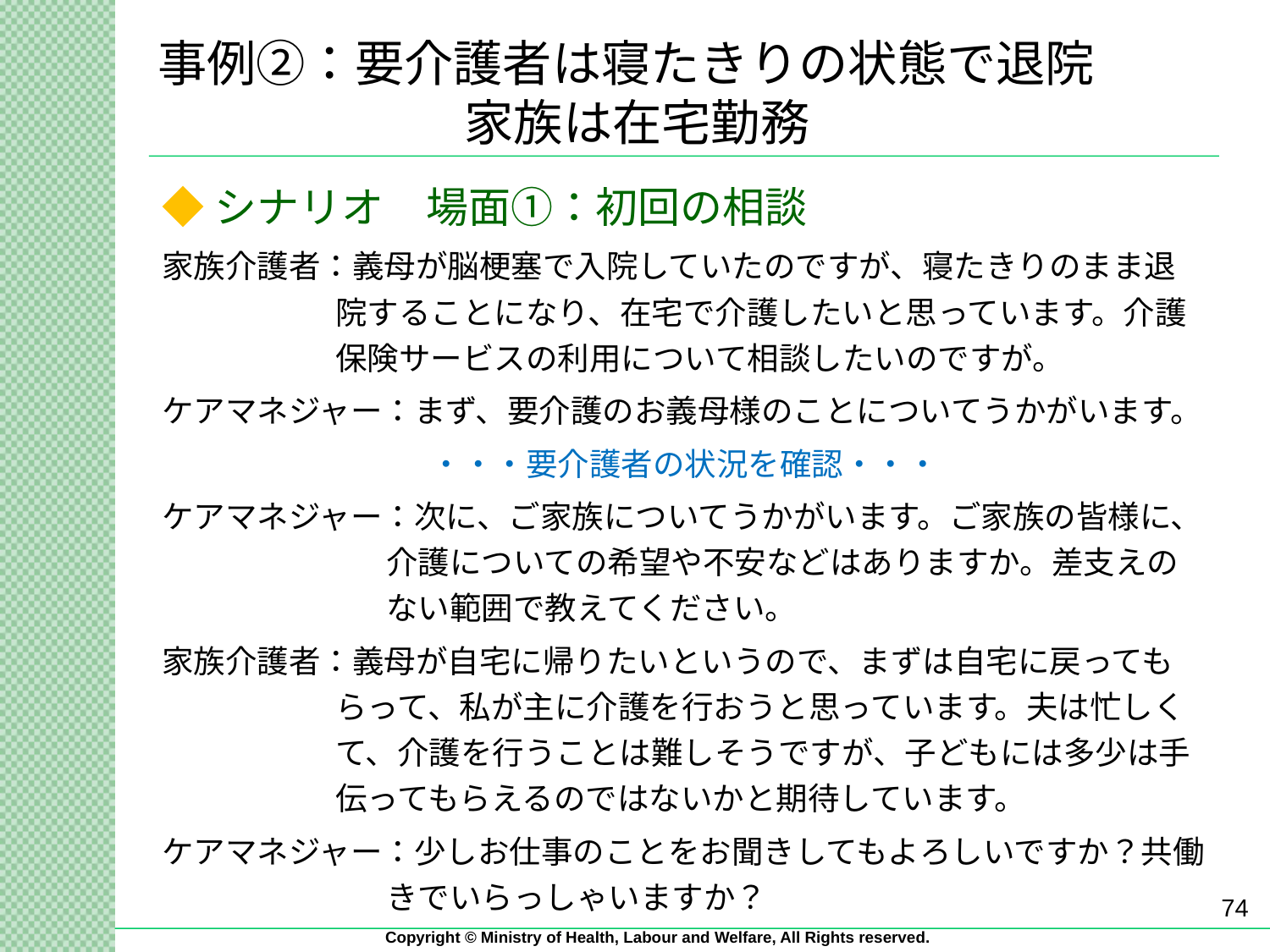

# 事例②：要介護者は寝たきりの状態で退院 　　　　　　 家族は在宅勤務
◆シナリオ　場面①：初回の相談
家族介護者：義母が脳梗塞で入院していたのですが、寝たきりのまま退院することになり、在宅で介護したいと思っています。介護保険サービスの利用について相談したいのですが。
ケアマネジャー：まず、要介護のお義母様のことについてうかがいます。
・・・要介護者の状況を確認・・・
ケアマネジャー：次に、ご家族についてうかがいます。ご家族の皆様に、介護についての希望や不安などはありますか。差支えのない範囲で教えてください。
家族介護者：義母が自宅に帰りたいというので、まずは自宅に戻ってもらって、私が主に介護を行おうと思っています。夫は忙しくて、介護を行うことは難しそうですが、子どもには多少は手伝ってもらえるのではないかと期待しています。
ケアマネジャー：少しお仕事のことをお聞きしてもよろしいですか？共働きでいらっしゃいますか？

74
Copyright © Ministry of Health, Labour and Welfare, All Rights reserved.